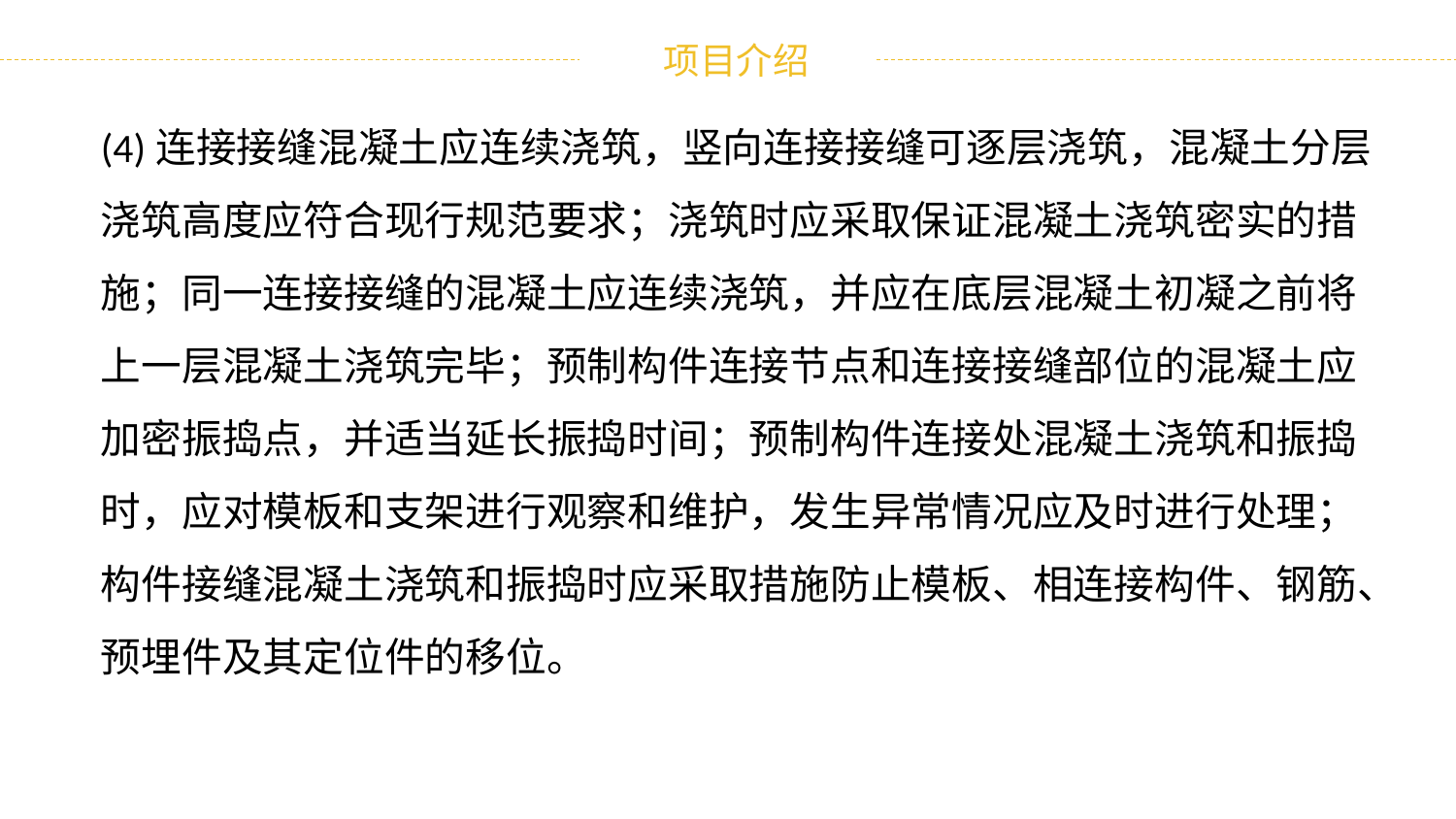

(4)连接接缝混凝土应连续浇筑，竖向连接接缝可逐层浇筑，混凝土分层浇筑高度应符合现行规范要求；浇筑时应采取保证混凝土浇筑密实的措施；同一连接接缝的混凝土应连续浇筑，并应在底层混凝土初凝之前将上一层混凝土浇筑完毕；预制构件连接节点和连接接缝部位的混凝土应加密振捣点，并适当延长振捣时间；预制构件连接处混凝土浇筑和振捣时，应对模板和支架进行观察和维护，发生异常情况应及时进行处理；构件接缝混凝土浇筑和振捣时应采取措施防止模板、相连接构件、钢筋、预埋件及其定位件的移位。